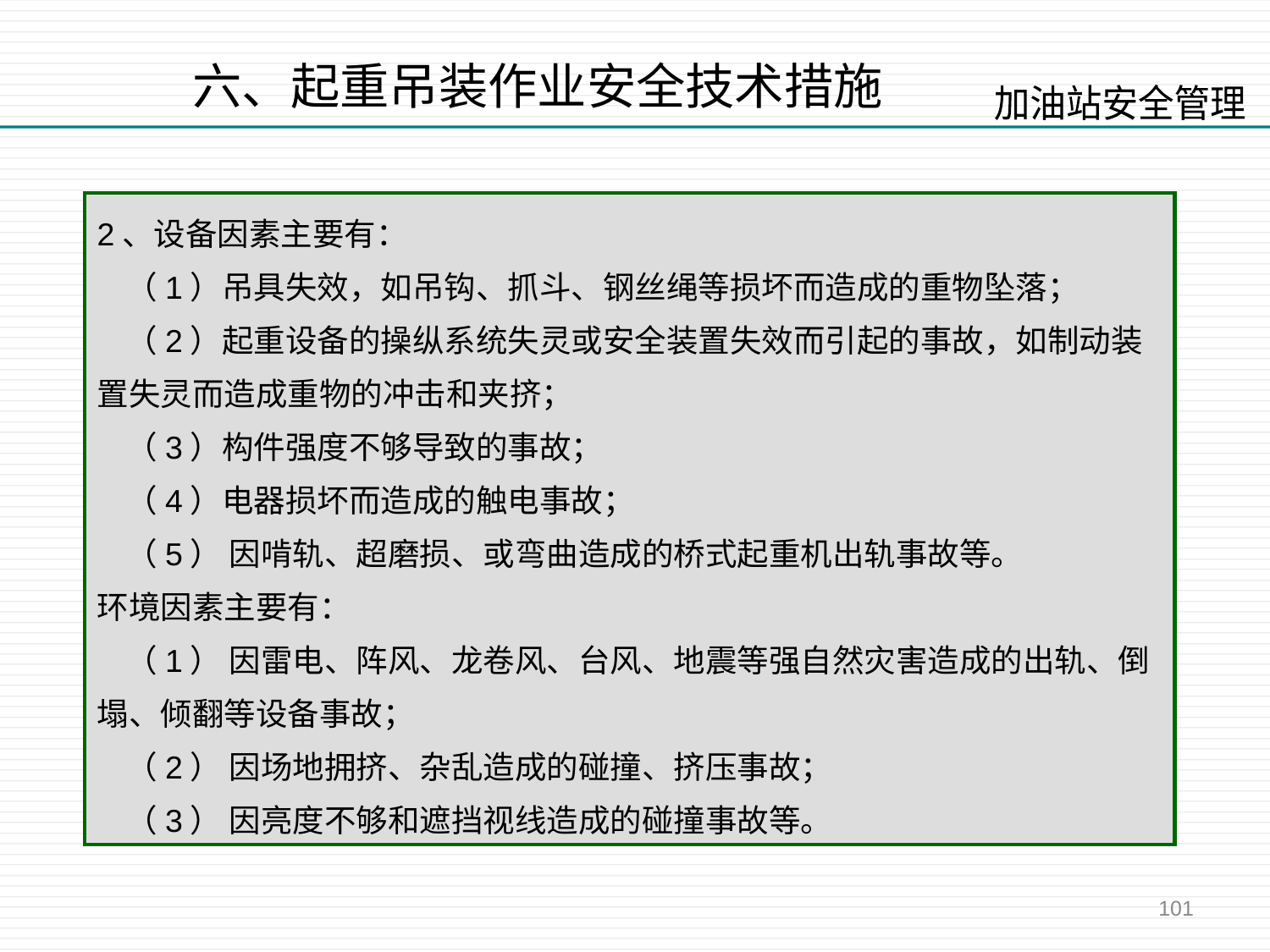

六、起重吊装作业安全技术措施
2、设备因素主要有：
    （1）吊具失效，如吊钩、抓斗、钢丝绳等损坏而造成的重物坠落；
    （2）起重设备的操纵系统失灵或安全装置失效而引起的事故，如制动装置失灵而造成重物的冲击和夹挤；
    （3）构件强度不够导致的事故；
    （4）电器损坏而造成的触电事故；
    （5） 因啃轨、超磨损、或弯曲造成的桥式起重机出轨事故等。
环境因素主要有：
    （1） 因雷电、阵风、龙卷风、台风、地震等强自然灾害造成的出轨、倒塌、倾翻等设备事故；
    （2） 因场地拥挤、杂乱造成的碰撞、挤压事故；
    （3） 因亮度不够和遮挡视线造成的碰撞事故等。
101